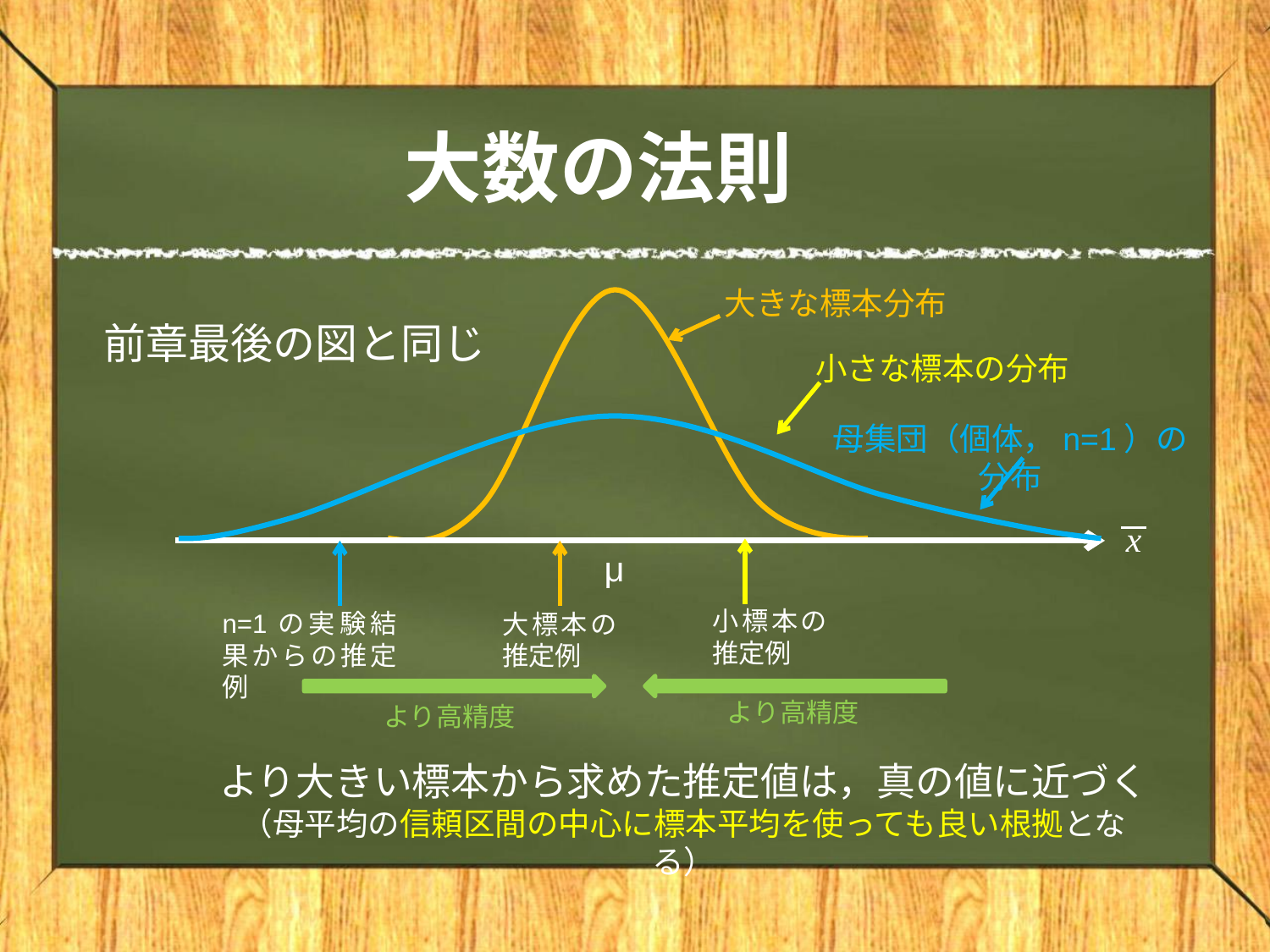

# 大数の法則
大きな標本分布

前章最後の図と同じ
小さな標本の分布

母集団（個体，n=1）の分布

x

μ
小標本の推定例
n=1の実験結果からの推定例
大標本の推定例
より高精度
より高精度
より大きい標本から求めた推定値は，真の値に近づく
（母平均の信頼区間の中心に標本平均を使っても良い根拠となる）